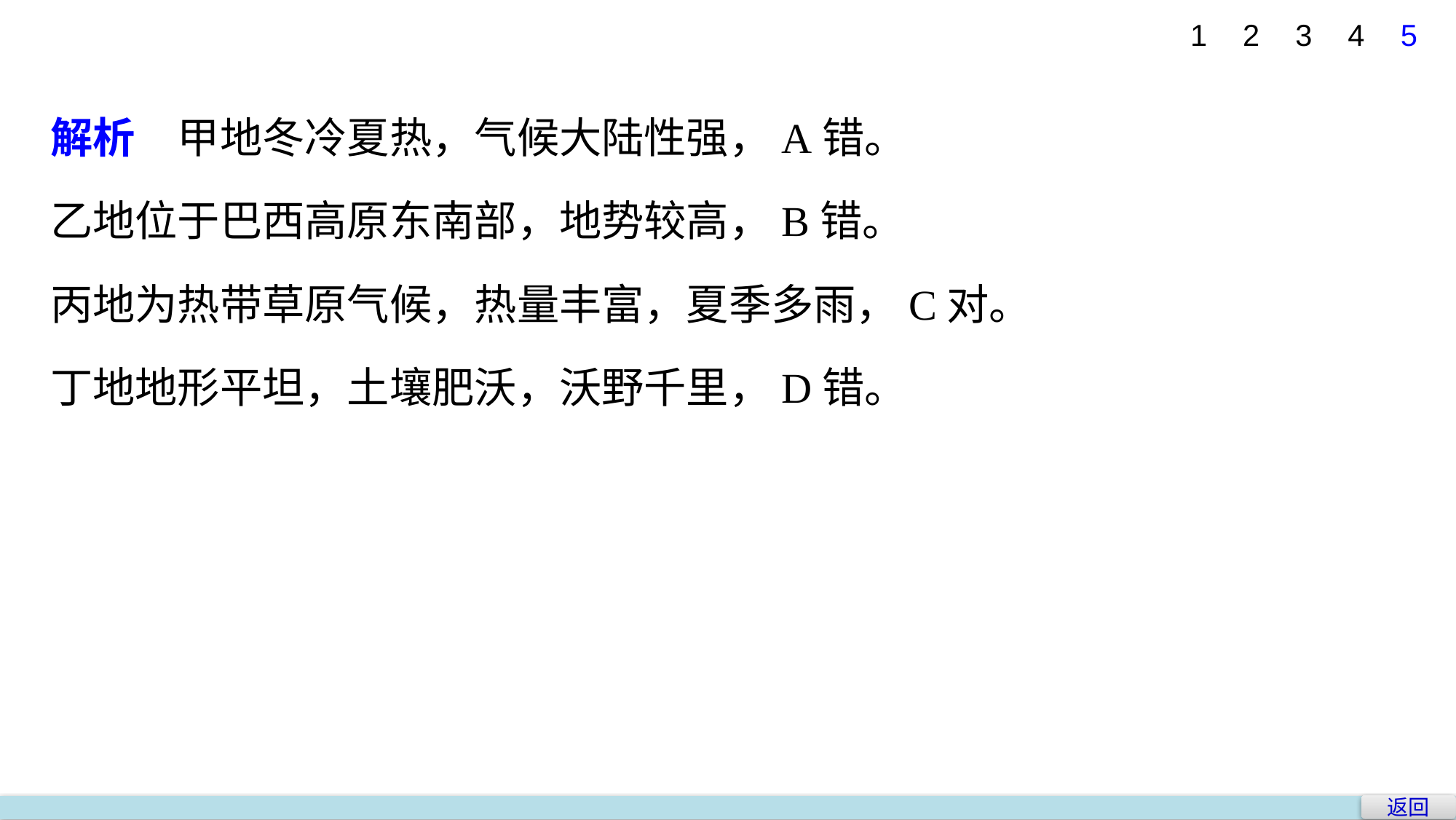

1
2
3
4
5
解析　甲地冬冷夏热，气候大陆性强，A错。
乙地位于巴西高原东南部，地势较高，B错。
丙地为热带草原气候，热量丰富，夏季多雨，C对。
丁地地形平坦，土壤肥沃，沃野千里，D错。
返回